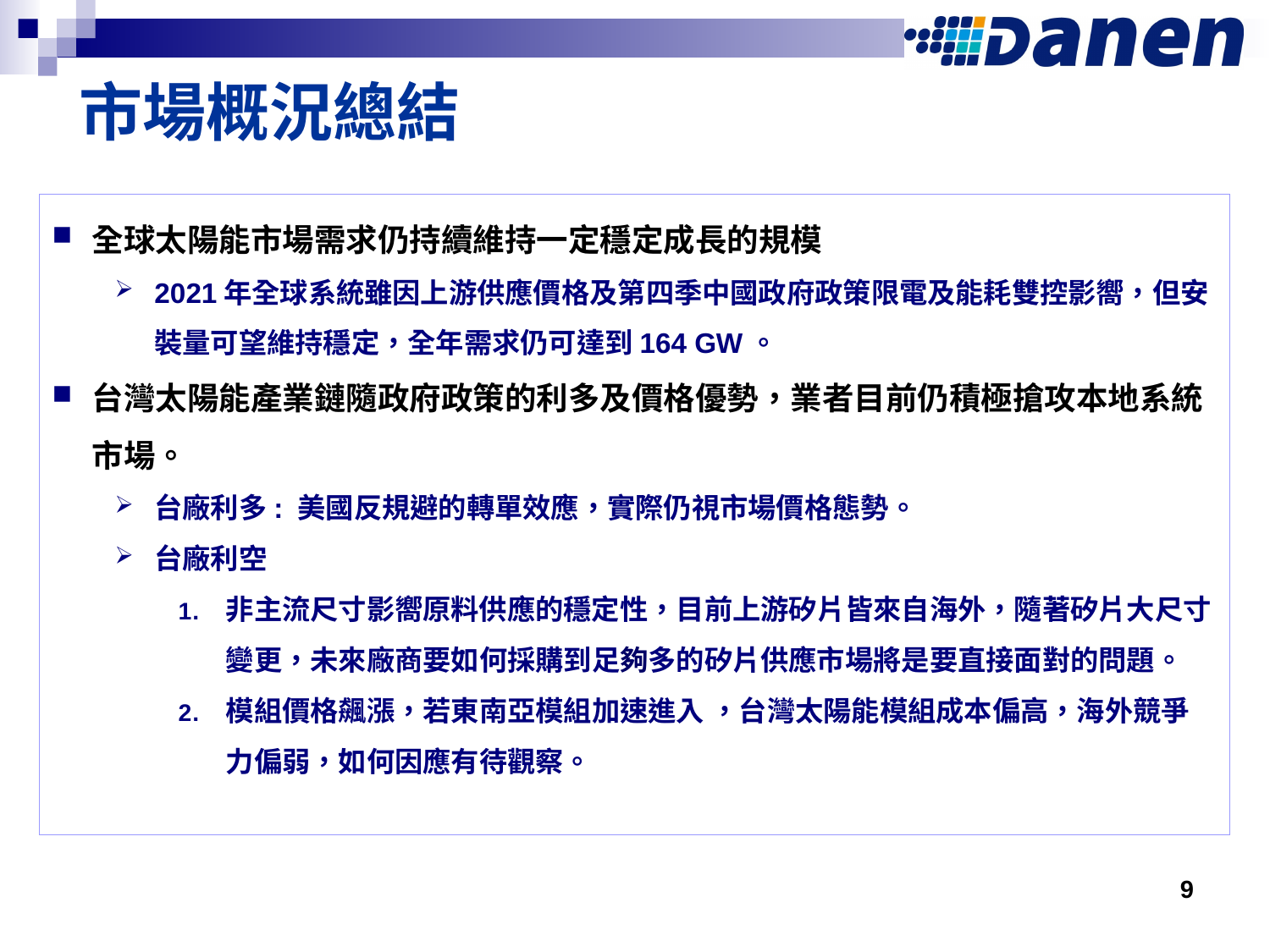

市場概況總結
全球太陽能市場需求仍持續維持一定穩定成長的規模
2021年全球系統雖因上游供應價格及第四季中國政府政策限電及能耗雙控影嚮，但安裝量可望維持穩定，全年需求仍可達到164 GW。
台灣太陽能產業鏈隨政府政策的利多及價格優勢，業者目前仍積極搶攻本地系統市場。
台廠利多: 美國反規避的轉單效應，實際仍視市場價格態勢。
台廠利空
非主流尺寸影嚮原料供應的穩定性，目前上游矽片皆來自海外，隨著矽片大尺寸變更，未來廠商要如何採購到足夠多的矽片供應市場將是要直接面對的問題。
模組價格飆漲，若東南亞模組加速進入 ，台灣太陽能模組成本偏高，海外競爭力偏弱，如何因應有待觀察。

9